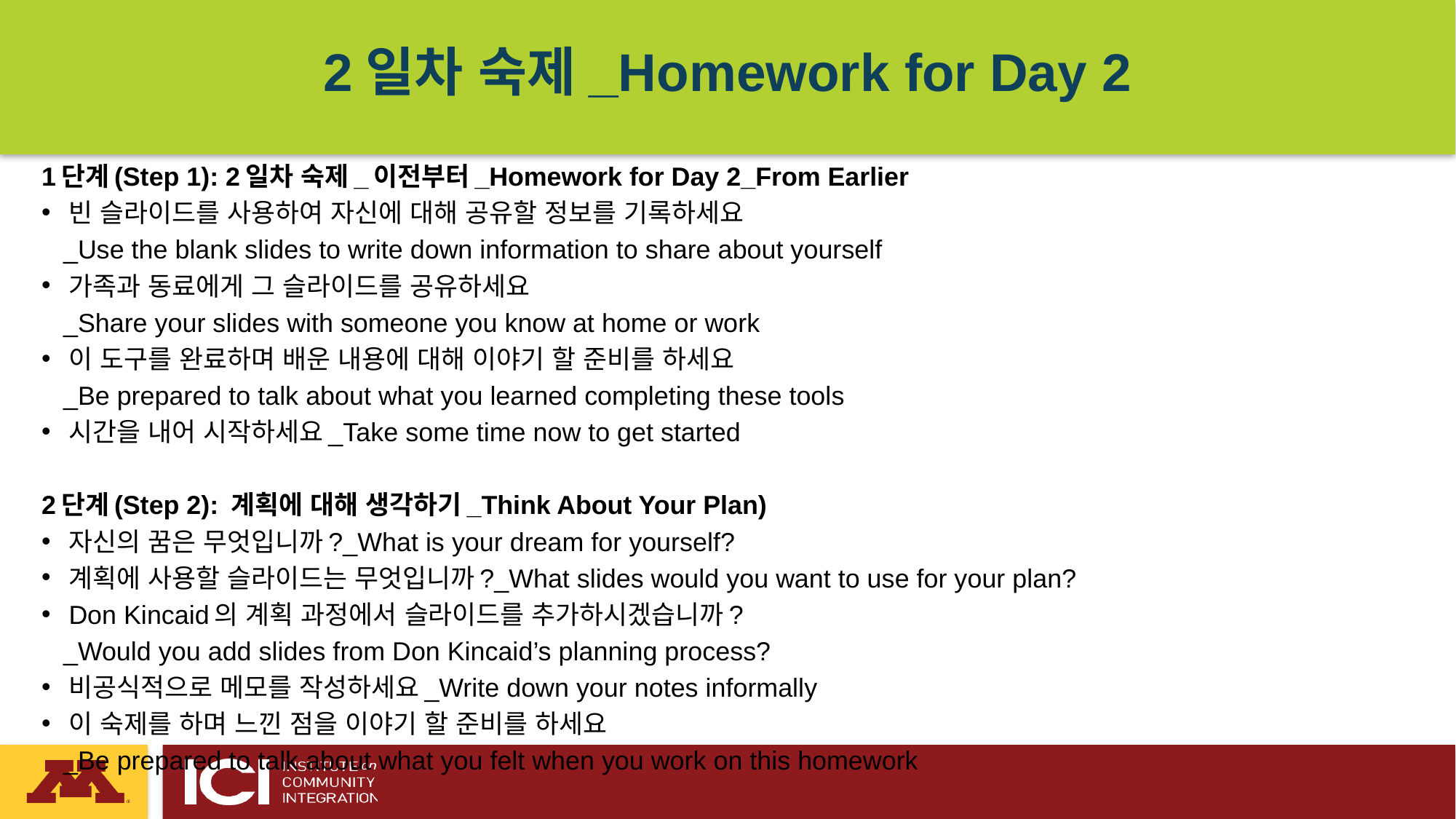

2일차 숙제_Homework for Day 2
1단계(Step 1): 2일차 숙제_이전부터_Homework for Day 2_From Earlier
빈 슬라이드를 사용하여 자신에 대해 공유할 정보를 기록하세요
   _Use the blank slides to write down information to share about yourself
가족과 동료에게 그 슬라이드를 공유하세요
   _Share your slides with someone you know at home or work
이 도구를 완료하며 배운 내용에 대해 이야기 할 준비를 하세요
   _Be prepared to talk about what you learned completing these tools
시간을 내어 시작하세요_Take some time now to get started

2단계(Step 2): 계획에 대해 생각하기_Think About Your Plan)
자신의 꿈은 무엇입니까?_What is your dream for yourself?
계획에 사용할 슬라이드는 무엇입니까?_What slides would you want to use for your plan?
Don Kincaid의 계획 과정에서 슬라이드를 추가하시겠습니까?
   _Would you add slides from Don Kincaid’s planning process?
비공식적으로 메모를 작성하세요_Write down your notes informally
이 숙제를 하며 느낀 점을 이야기 할 준비를 하세요
   _Be prepared to talk about what you felt when you work on this homework